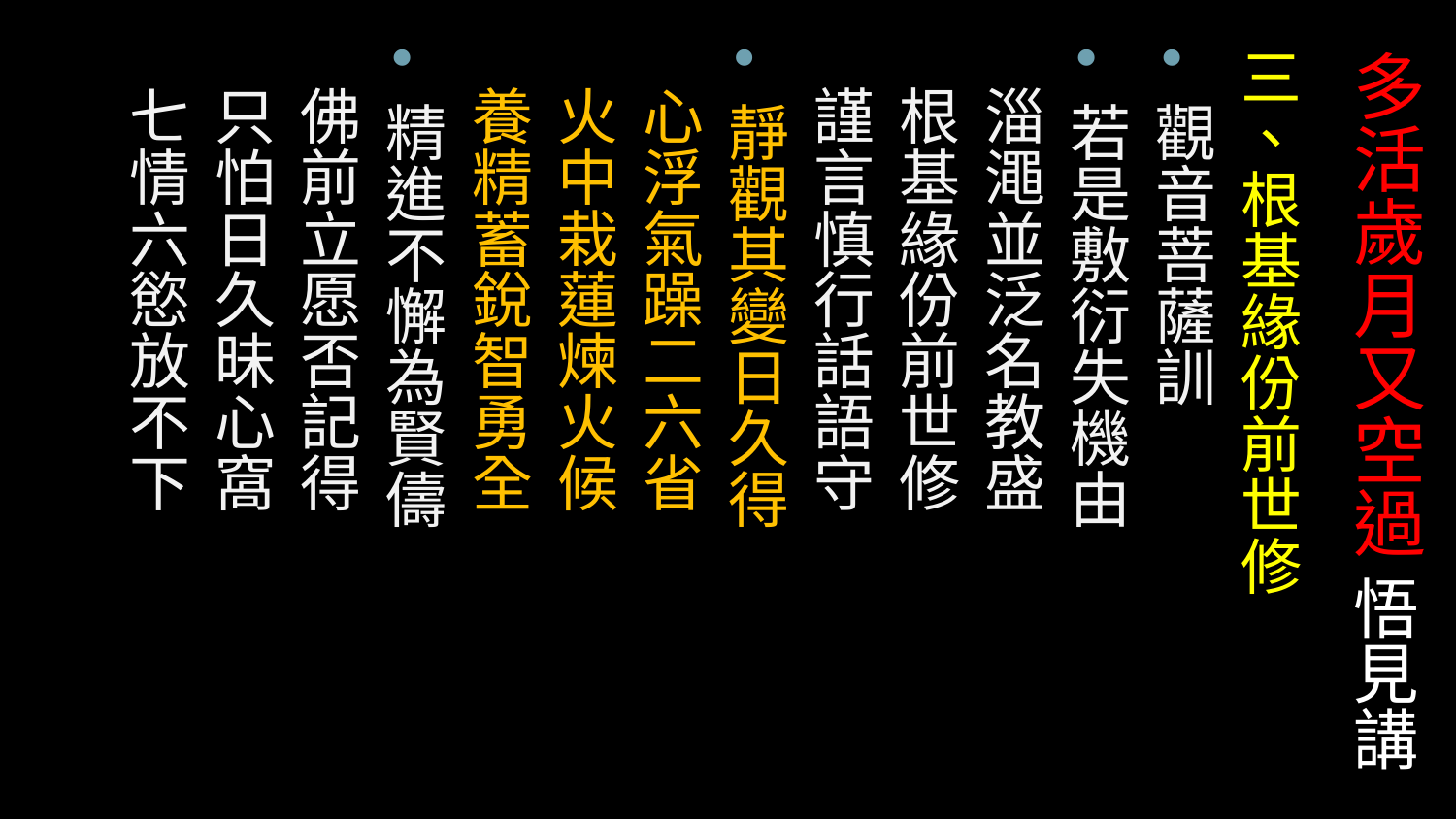

三、根基緣份前世修
觀音菩薩訓
若是敷衍失機由
  淄澠並泛名教盛
  根基緣份前世修
  謹言慎行話語守
靜觀其變日久得
  心浮氣躁二六省
  火中栽蓮煉火候
  養精蓄銳智勇全
精進不懈為賢儔
  佛前立愿否記得
  只怕日久昧心窩
  七情六慾放不下

# 多活歲月又空過 悟見講